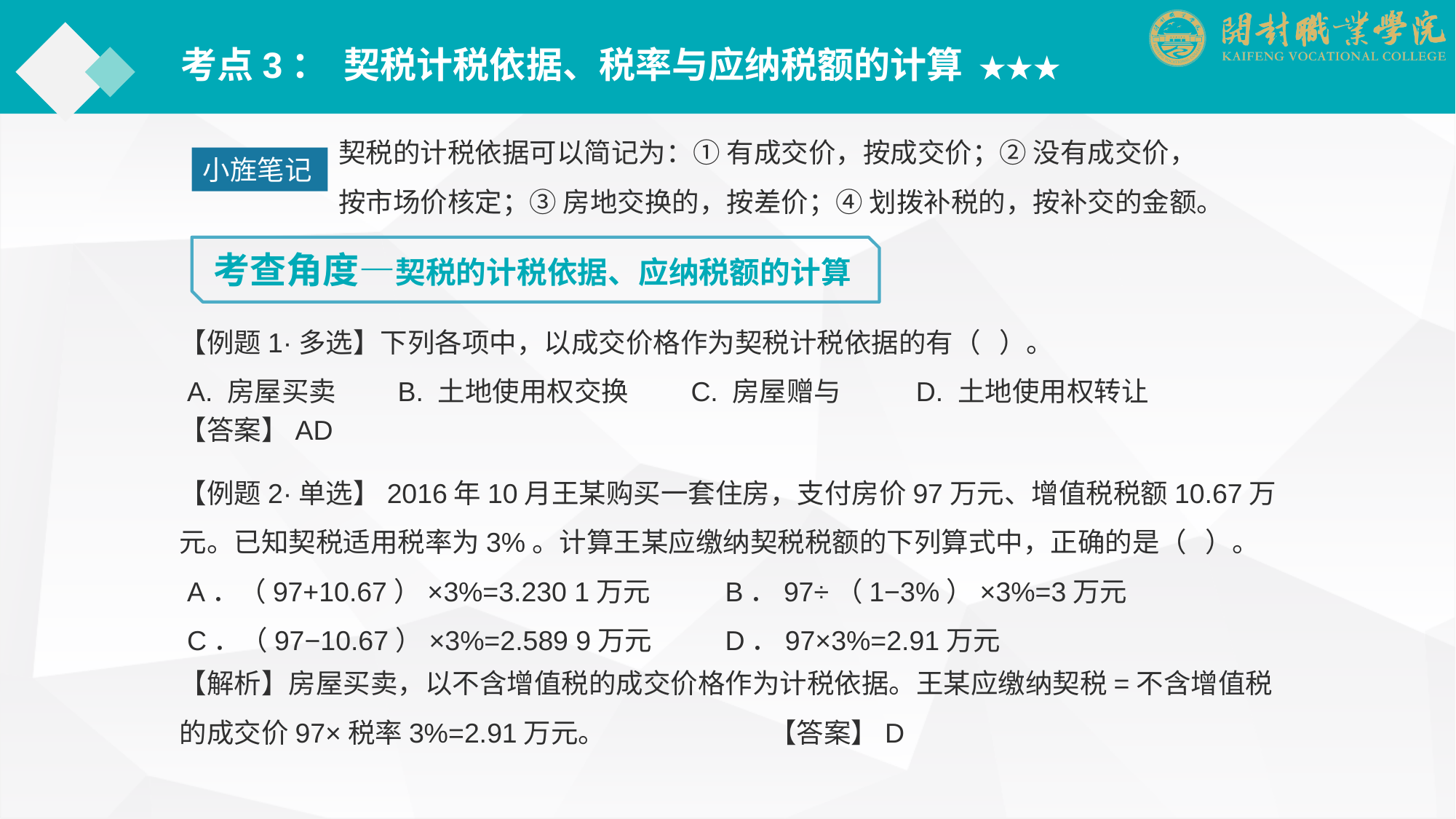

考点3：  契税计税依据、税率与应纳税额的计算  ★★★
契税的计税依据可以简记为：① 有成交价，按成交价；② 没有成交价，按市场价核定；③ 房地交换的，按差价；④ 划拨补税的，按补交的金额。
小旌笔记

考查角度—契税的计税依据、应纳税额的计算
【例题1·多选】下列各项中，以成交价格作为契税计税依据的有（   ）。
 A. 房屋买卖	B. 土地使用权交换         C. 房屋赠与           D. 土地使用权转让
【答案】AD
【例题2·单选】2016年10月王某购买一套住房，支付房价97万元、增值税税额10.67万元。已知契税适用税率为3%。计算王某应缴纳契税税额的下列算式中，正确的是（   ）。
 A．（97+10.67）×3%=3.230 1万元	B．97÷（1−3%）×3%=3万元
 C．（97−10.67）×3%=2.589 9万元	D．97×3%=2.91万元
【解析】房屋买卖，以不含增值税的成交价格作为计税依据。王某应缴纳契税=不含增值税的成交价97×税率3%=2.91万元。　　　　　　【答案】D